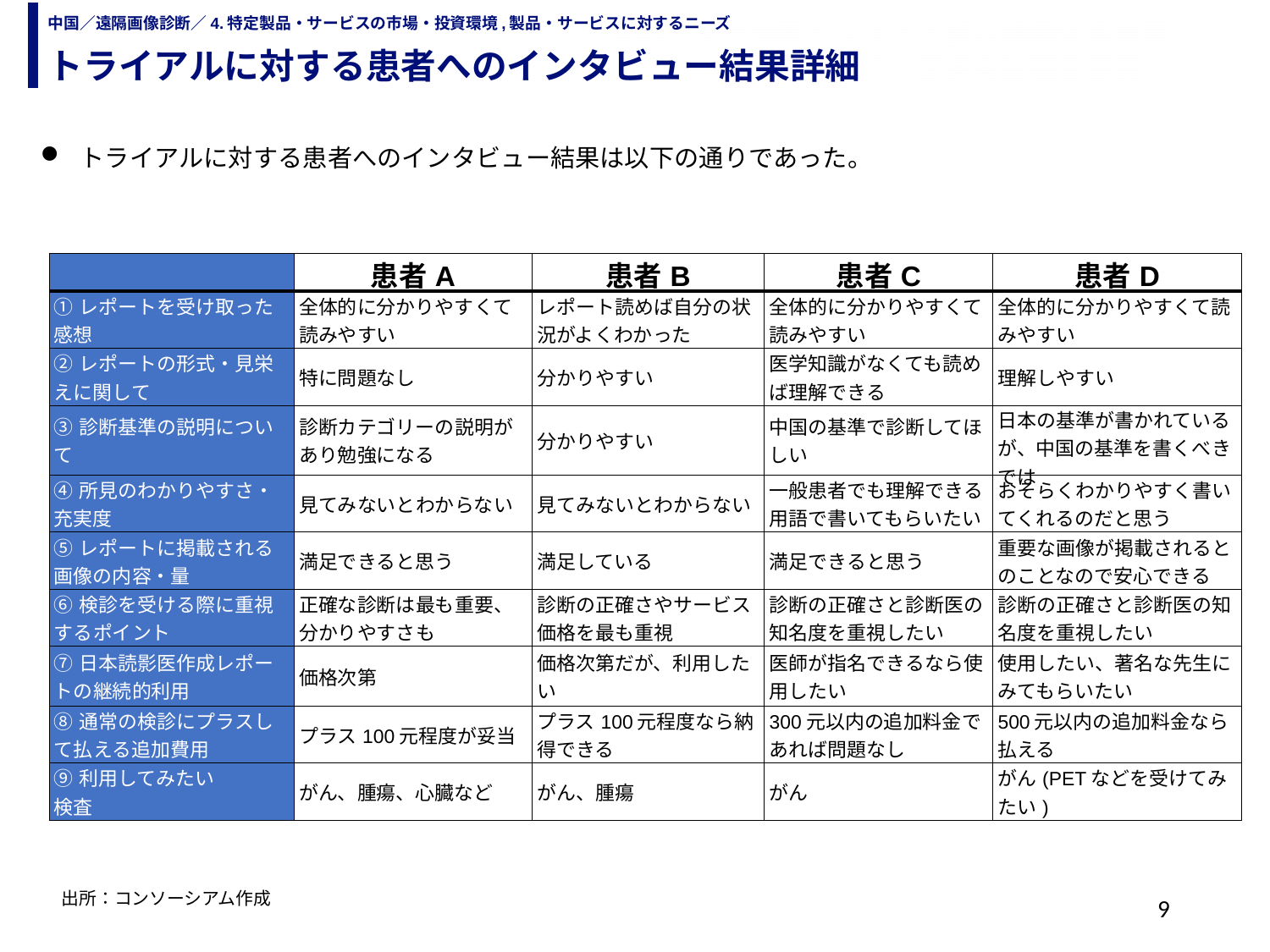

トライアルに対する患者へのインタビュー結果詳細
中国／遠隔画像診断／4.特定製品・サービスの市場・投資環境,製品・サービスに対するニーズ
トライアルに対する患者へのインタビュー結果は以下の通りであった。
|  | 患者A | 患者B | 患者C | 患者D |
| --- | --- | --- | --- | --- |
| ①レポートを受け取った感想 | 全体的に分かりやすくて読みやすい | レポート読めば自分の状況がよくわかった | 全体的に分かりやすくて読みやすい | 全体的に分かりやすくて読みやすい |
| ②レポートの形式・見栄えに関して | 特に問題なし | 分かりやすい | 医学知識がなくても読めば理解できる | 理解しやすい |
| ③診断基準の説明について | 診断カテゴリーの説明があり勉強になる | 分かりやすい | 中国の基準で診断してほしい | 日本の基準が書かれているが、中国の基準を書くべきでは |
| ④所見のわかりやすさ・充実度 | 見てみないとわからない | 見てみないとわからない | 一般患者でも理解できる用語で書いてもらいたい | おそらくわかりやすく書いてくれるのだと思う |
| ⑤レポートに掲載される画像の内容・量 | 満足できると思う | 満足している | 満足できると思う | 重要な画像が掲載されるとのことなので安心できる |
| ⑥検診を受ける際に重視するポイント | 正確な診断は最も重要、 分かりやすさも | 診断の正確さやサービス価格を最も重視 | 診断の正確さと診断医の知名度を重視したい | 診断の正確さと診断医の知名度を重視したい |
| ⑦日本読影医作成レポートの継続的利用 | 価格次第 | 価格次第だが、利用したい | 医師が指名できるなら使用したい | 使用したい、著名な先生にみてもらいたい |
| ⑧通常の検診にプラスして払える追加費用 | プラス100元程度が妥当 | プラス100元程度なら納得できる | 300元以内の追加料金であれば問題なし | 500元以内の追加料金なら払える |
| ⑨利用してみたい 検査 | がん、腫瘍、心臓など | がん、腫瘍 | がん | がん(PETなどを受けてみたい) |
出所：コンソーシアム作成
9